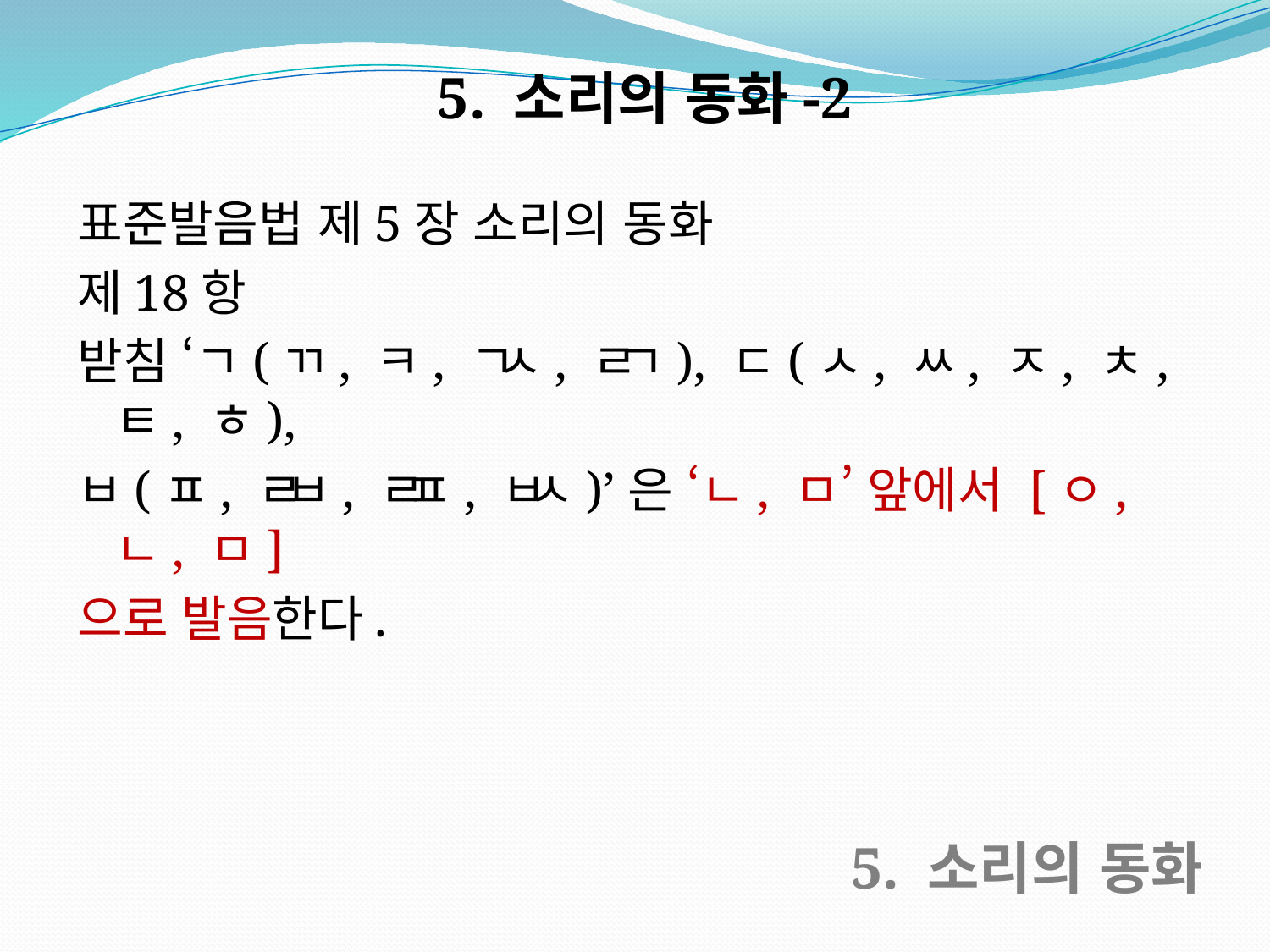

5. 소리의 동화-2
표준발음법 제5장 소리의 동화
제18항
받침 ‘ㄱ(ㄲ, ㅋ, ㄱㅅ, ㄹㄱ), ㄷ(ㅅ, ㅆ, ㅈ, ㅊ, ㅌ, ㅎ),
ㅂ(ㅍ, ㄹㅂ, ㄹㅍ, ㅂㅅ)’은 ‘ㄴ, ㅁ’ 앞에서 [ㅇ, ㄴ, ㅁ]
으로 발음한다.
5. 소리의 동화